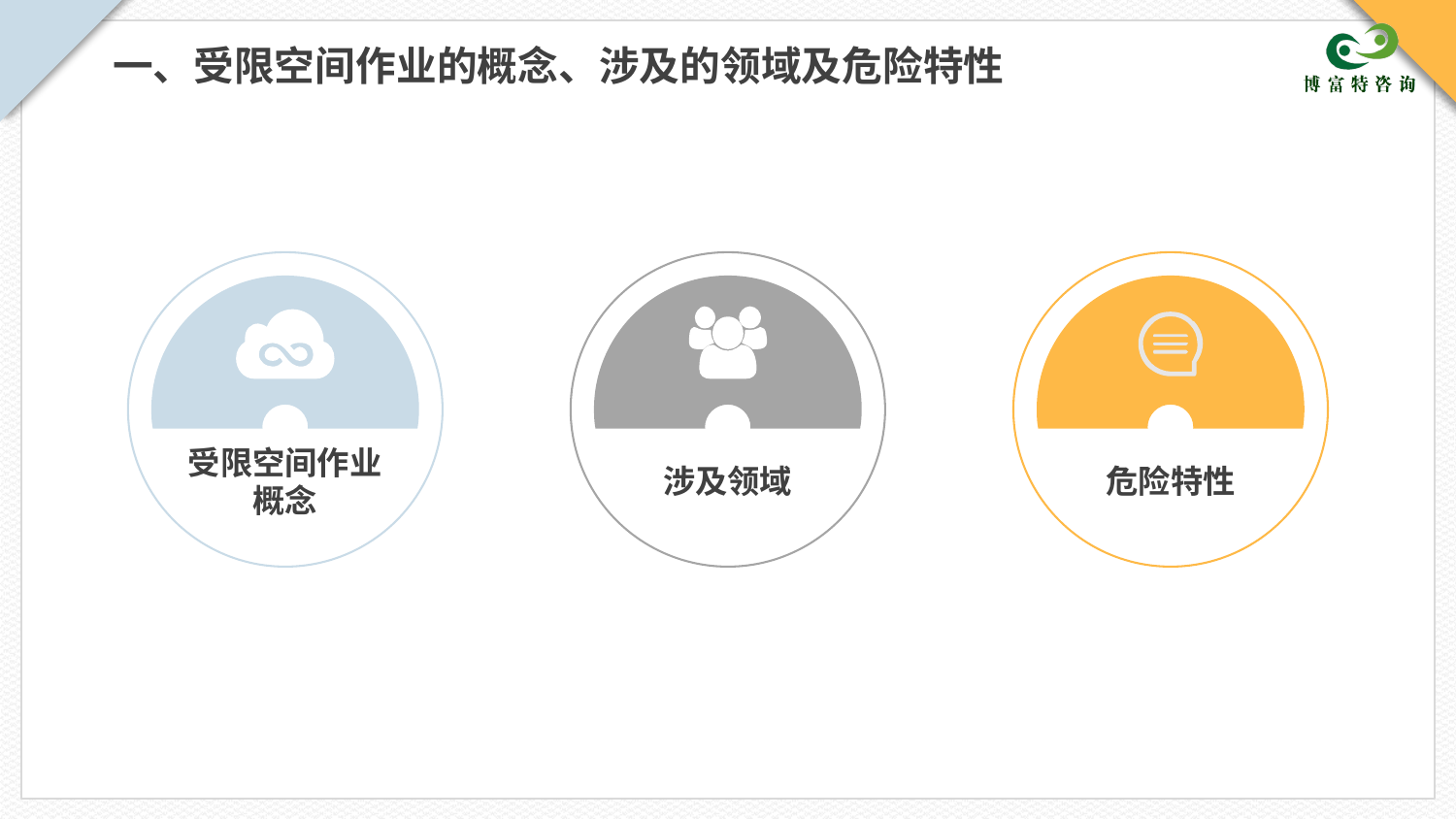

一、受限空间作业的概念、涉及的领域及危险特性

受限空间作业概念
涉及领域
危险特性